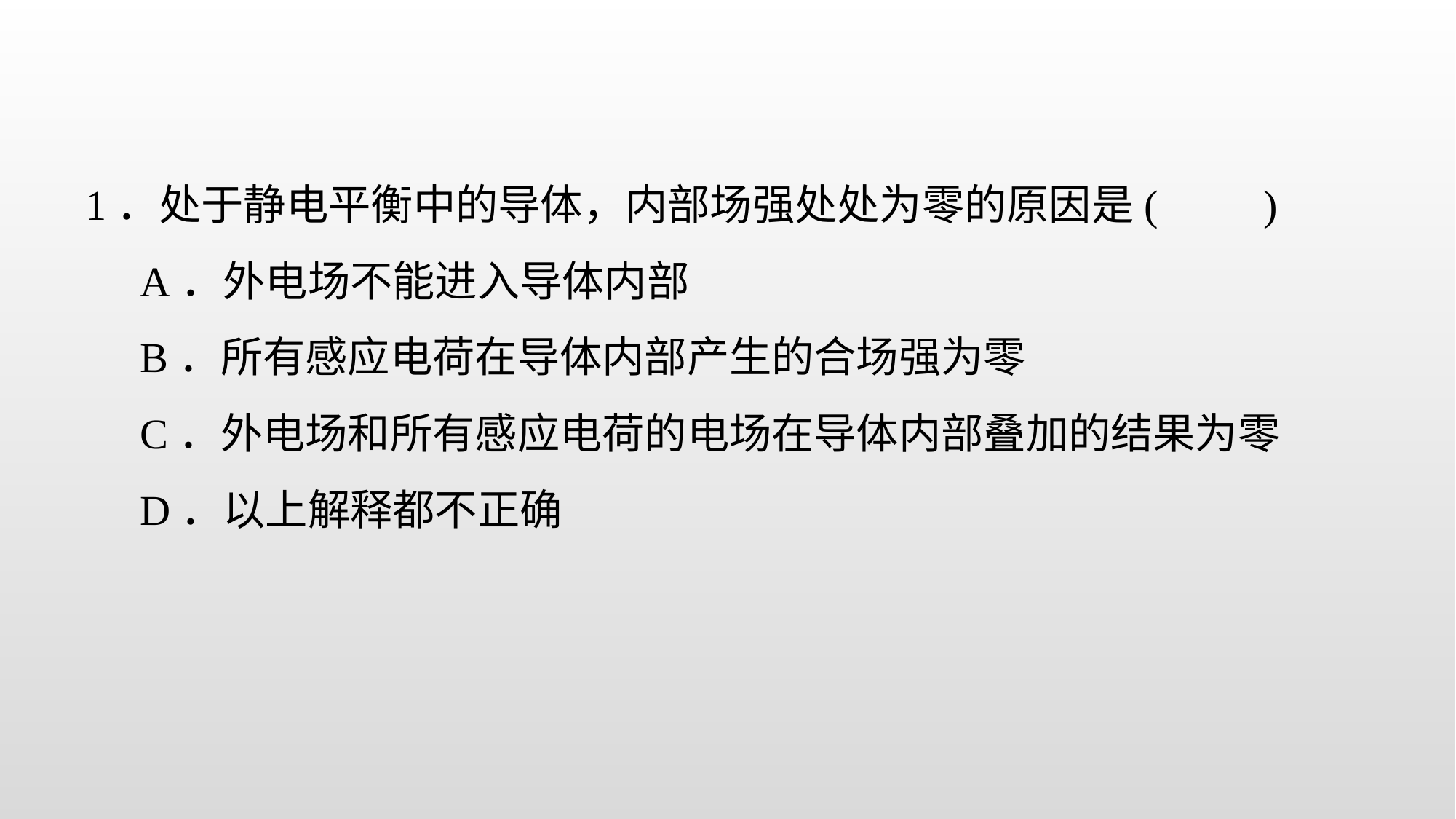

1．处于静电平衡中的导体，内部场强处处为零的原因是(　　)
A．外电场不能进入导体内部
B．所有感应电荷在导体内部产生的合场强为零
C．外电场和所有感应电荷的电场在导体内部叠加的结果为零
D．以上解释都不正确